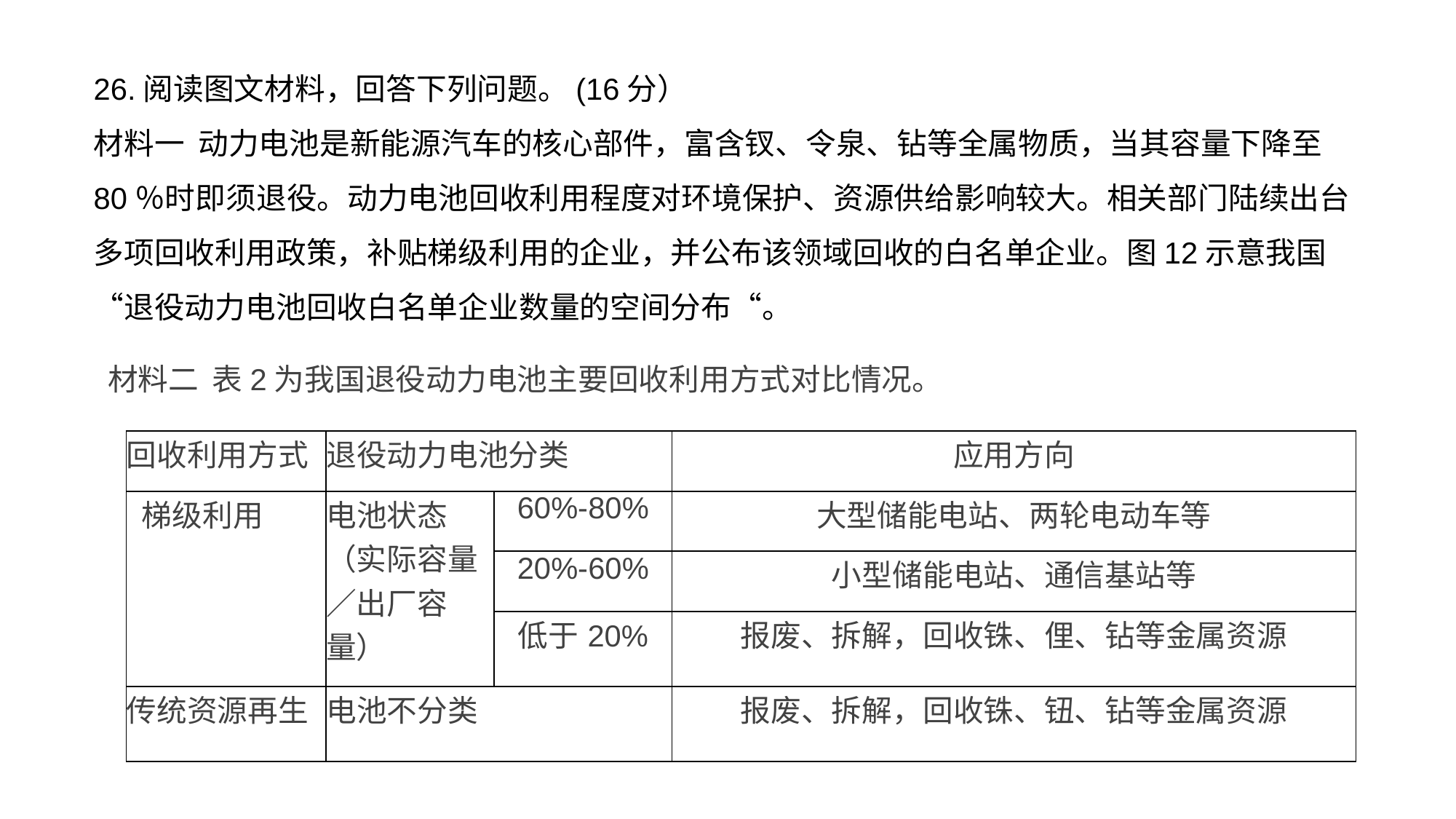

26.阅读图文材料，回答下列问题。(16分）
材料一  动力电池是新能源汽车的核心部件，富含钗、令泉、钻等全属物质，当其容量下降至80％时即须退役。动力电池回收利用程度对环境保护、资源供给影响较大。相关部门陆续出台多项回收利用政策，补贴梯级利用的企业，并公布该领域回收的白名单企业。图12示意我国“退役动力电池回收白名单企业数量的空间分布“。

材料二  表2为我国退役动力电池主要回收利用方式对比情况。

| 回收利用方式 | 退役动力电池分类 |  | 应用方向 |
| --- | --- | --- | --- |
| 梯级利用 | 电池状态（实际容量／出厂容量） | 60%-80% | 大型储能电站、两轮电动车等 |
|  |  | 20%-60% | 小型储能电站、通信基站等 |
|  |  | 低于20% | 报废、拆解，回收铢、俚、钻等金属资源 |
| 传统资源再生 | 电池不分类 |  | 报废、拆解，回收铢、钮、钻等金属资源 |